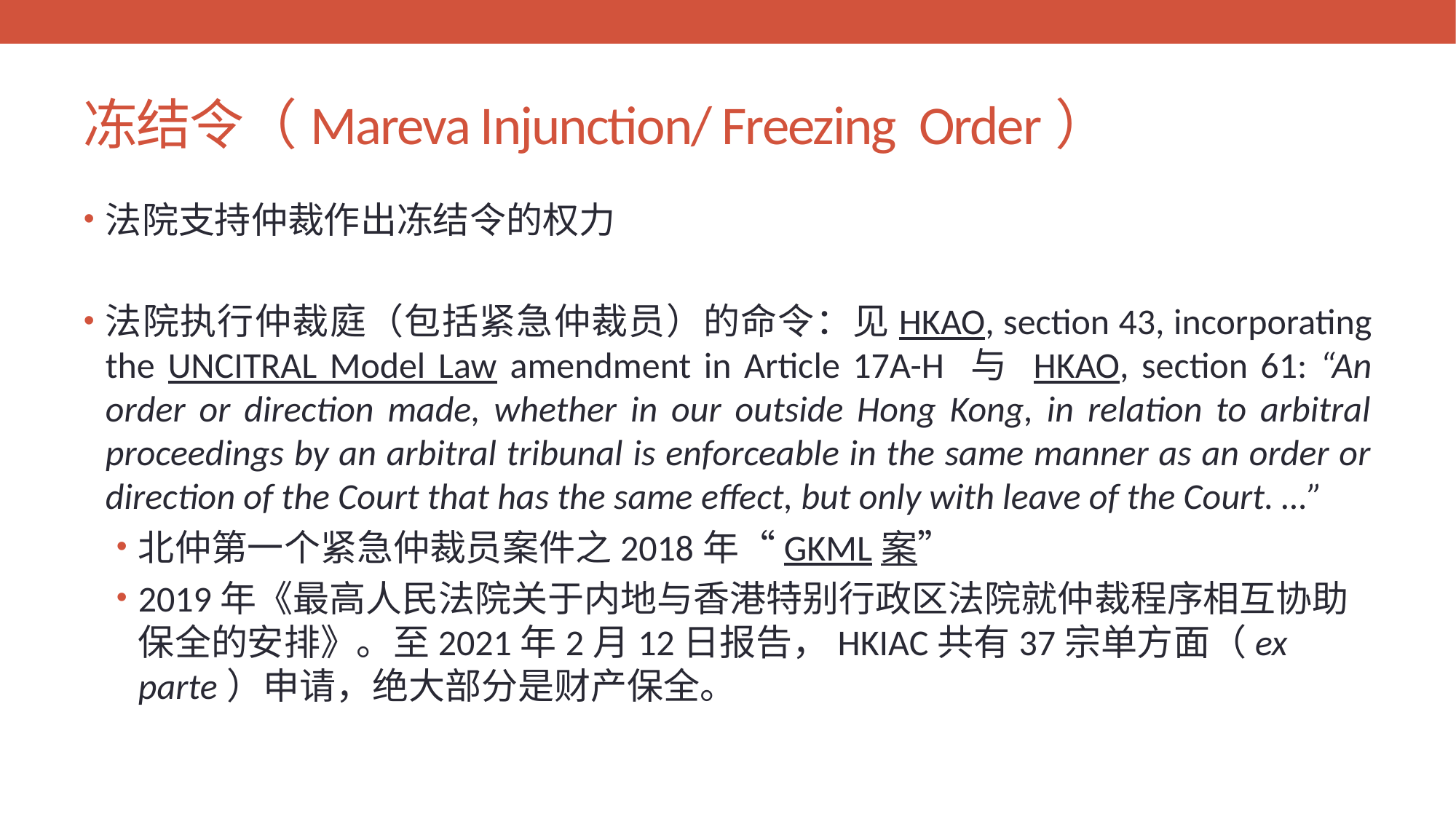

# 冻结令（Mareva Injunction/ Freezing  Order）
法院支持仲裁作出冻结令的权力

法院执行仲裁庭（包括紧急仲裁员）的命令：见HKAO, section 43, incorporating the UNCITRAL Model Law amendment in Article 17A-H 与 HKAO, section 61: “An order or direction made, whether in our outside Hong Kong, in relation to arbitral proceedings by an arbitral tribunal is enforceable in the same manner as an order or direction of the Court that has the same effect, but only with leave of the Court. …”
北仲第一个紧急仲裁员案件之2018年“GKML案”
2019年《最高人民法院关于内地与香港特别行政区法院就仲裁程序相互协助保全的安排》。至2021年2月12日报告，HKIAC共有37宗单方面（ex parte）申请，绝大部分是财产保全。